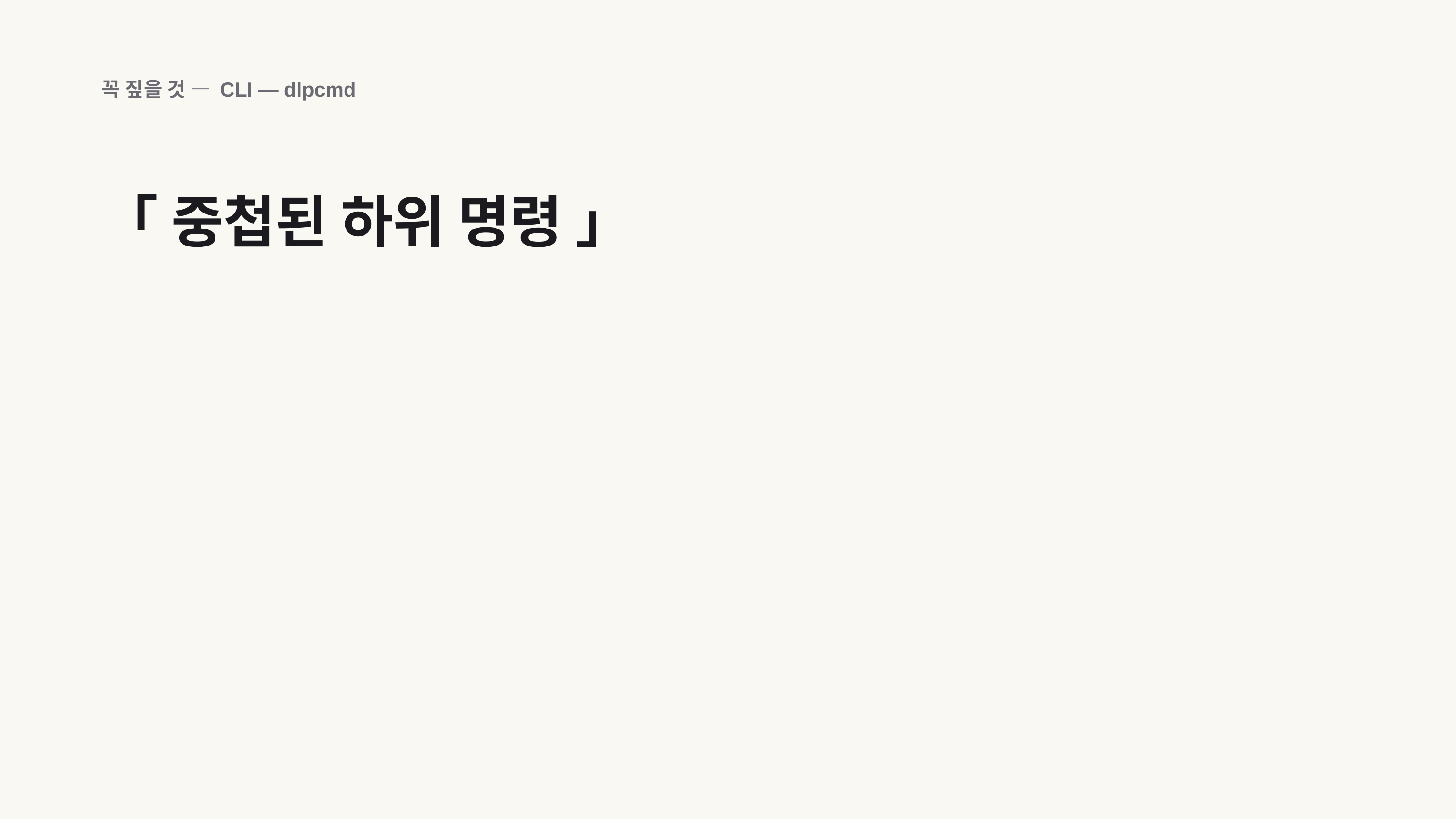

꼭 짚을 것 — CLI — dlpcmd
「 중첩된 하위 명령 」